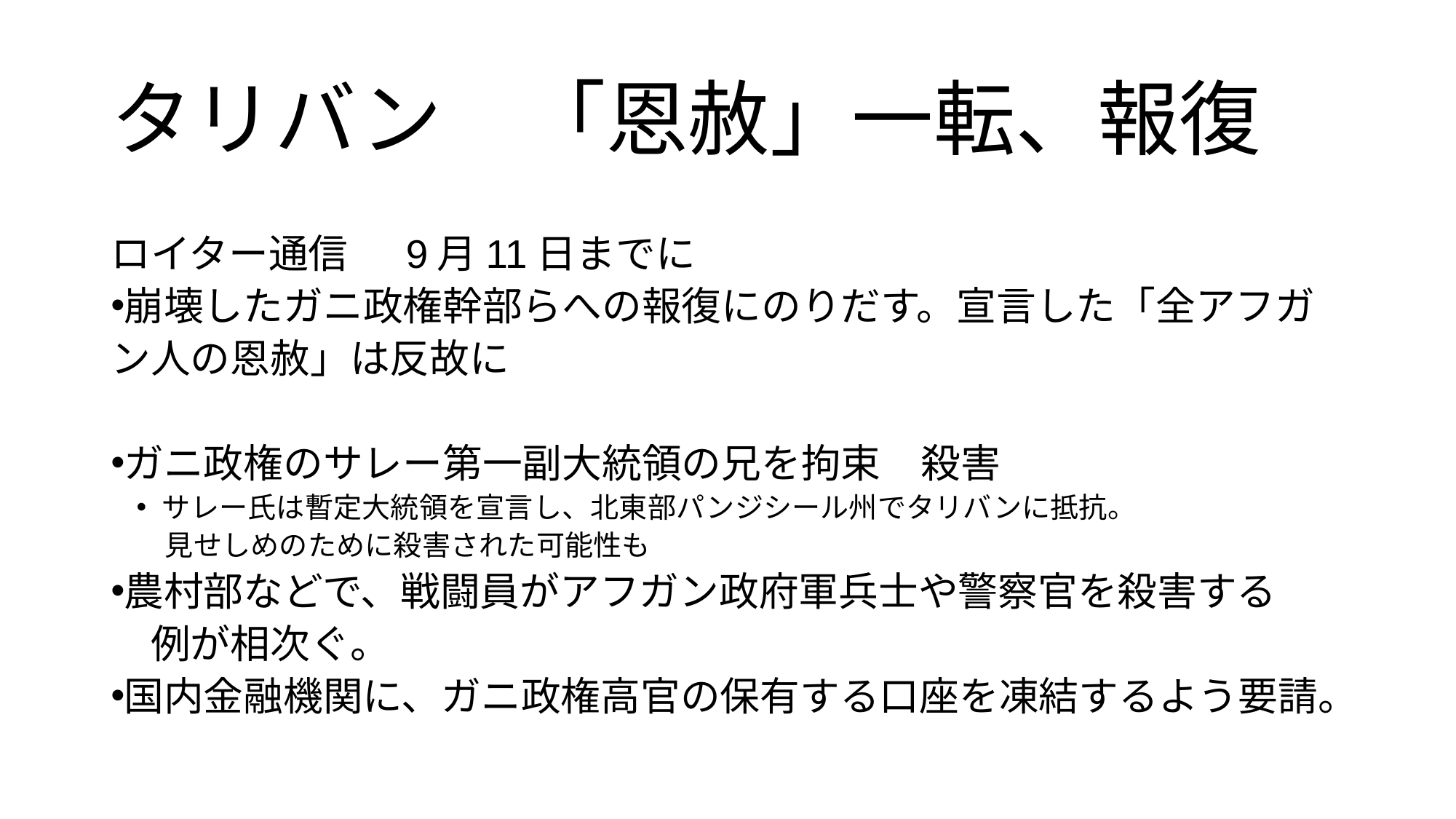

# タリバン　「恩赦」一転、報復
ロイター通信　 9月11日までに
崩壊したガニ政権幹部らへの報復にのりだす。宣言した「全アフガン人の恩赦」は反故に

ガニ政権のサレー第一副大統領の兄を拘束　殺害
サレー氏は暫定大統領を宣言し、北東部パンジシール州でタリバンに抵抗。
　見せしめのために殺害された可能性も
農村部などで、戦闘員がアフガン政府軍兵士や警察官を殺害する
　例が相次ぐ。
国内金融機関に、ガニ政権高官の保有する口座を凍結するよう要請。